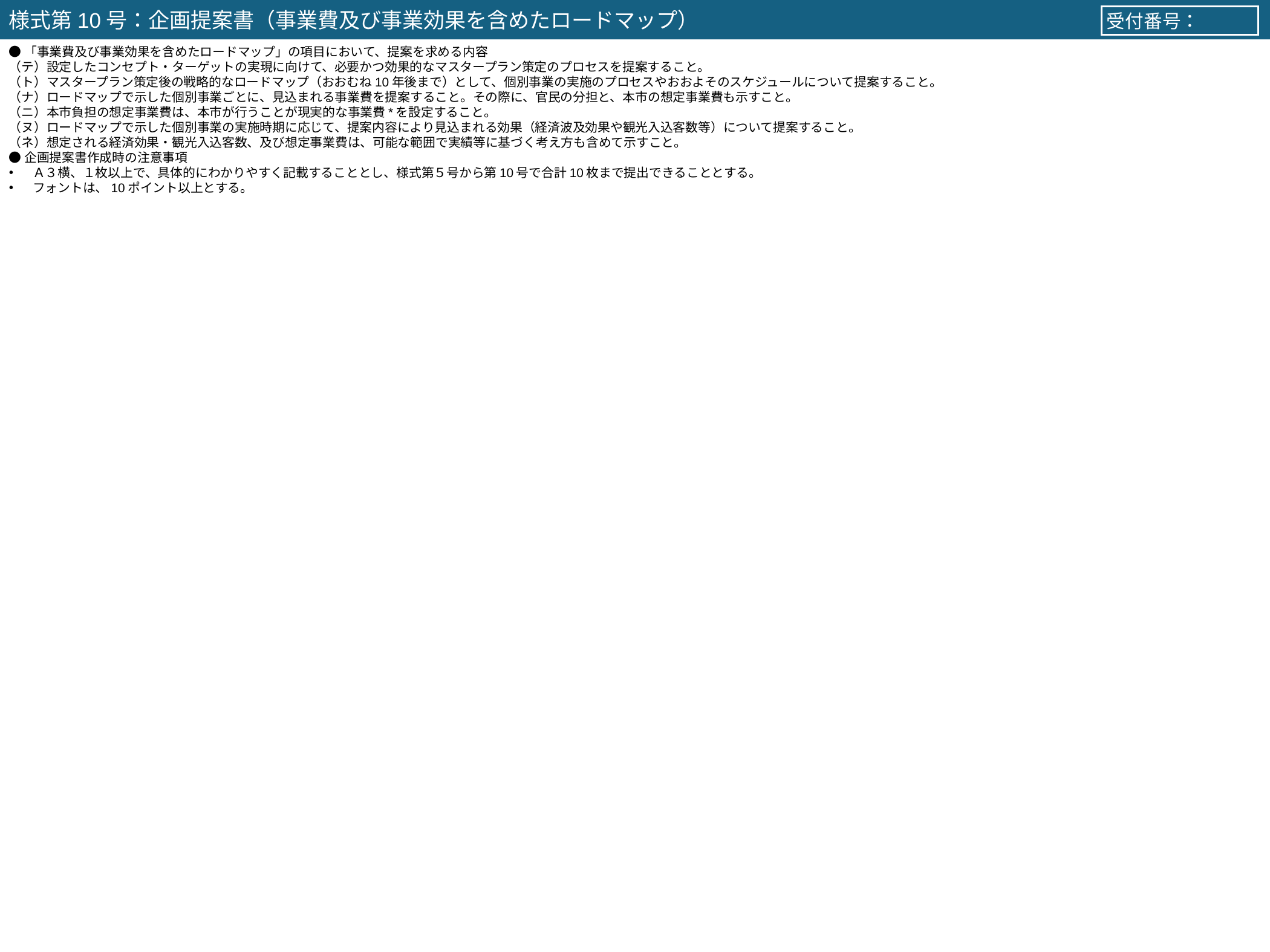

様式第10号：企画提案書（事業費及び事業効果を含めたロードマップ）
受付番号：
●「事業費及び事業効果を含めたロードマップ」の項目において、提案を求める内容
（テ）設定したコンセプト・ターゲットの実現に向けて、必要かつ効果的なマスタープラン策定のプロセスを提案すること。
（ト）マスタープラン策定後の戦略的なロードマップ（おおむね10年後まで）として、個別事業の実施のプロセスやおおよそのスケジュールについて提案すること。
（ナ）ロードマップで示した個別事業ごとに、見込まれる事業費を提案すること。その際に、官民の分担と、本市の想定事業費も示すこと。
（ニ）本市負担の想定事業費は、本市が行うことが現実的な事業費*を設定すること。
（ヌ）ロードマップで示した個別事業の実施時期に応じて、提案内容により見込まれる効果（経済波及効果や観光入込客数等）について提案すること。
（ネ）想定される経済効果・観光入込客数、及び想定事業費は、可能な範囲で実績等に基づく考え方も含めて示すこと。
●企画提案書作成時の注意事項
Ａ３横、１枚以上で、具体的にわかりやすく記載することとし、様式第５号から第10号で合計10枚まで提出できることとする。
フォントは、10ポイント以上とする。